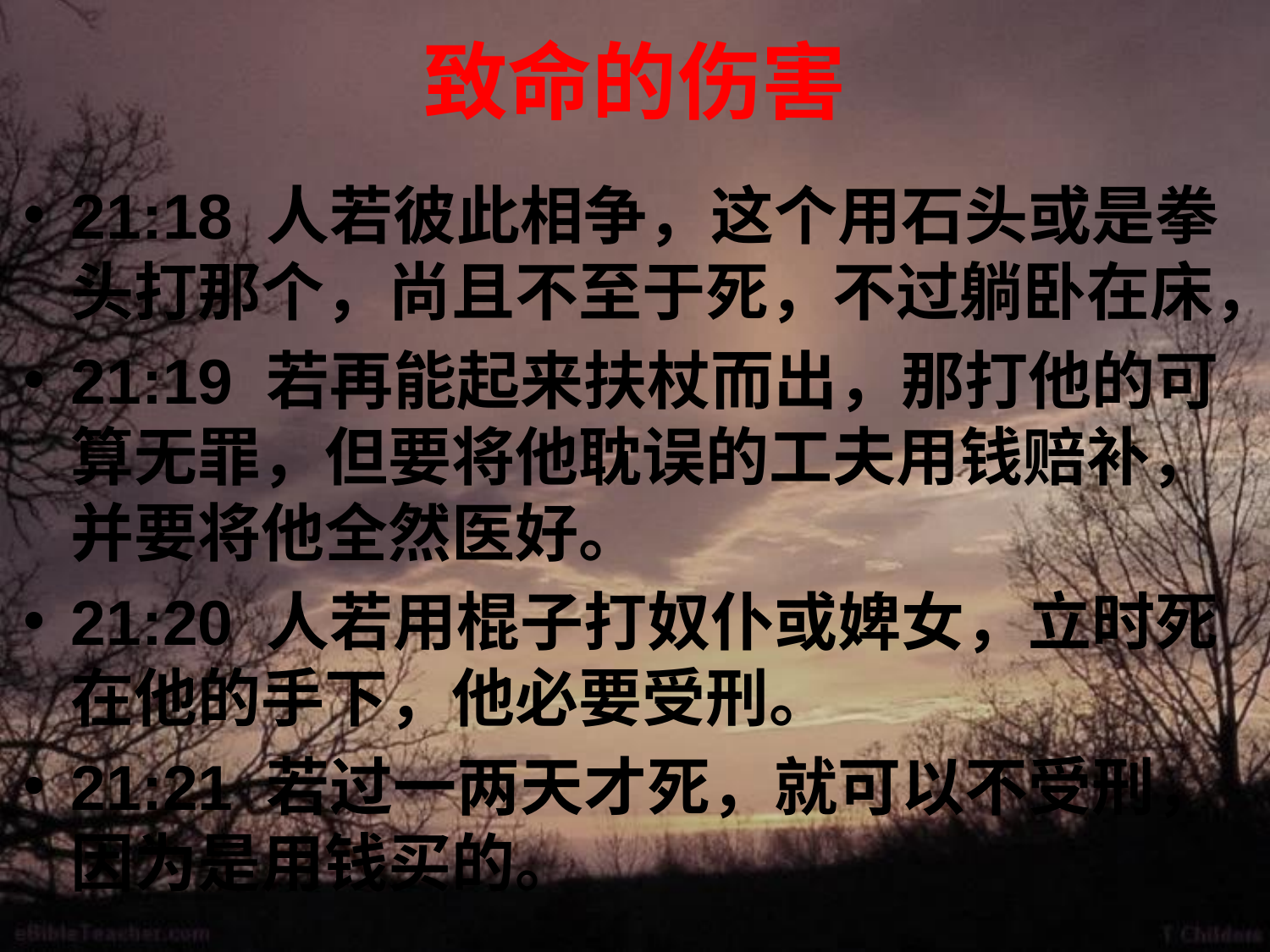

# 致命的伤害
21:18 人若彼此相争，这个用石头或是拳头打那个，尚且不至于死，不过躺卧在床，
21:19 若再能起来扶杖而出，那打他的可算无罪，但要将他耽误的工夫用钱赔补，并要将他全然医好。
21:20 人若用棍子打奴仆或婢女，立时死在他的手下，他必要受刑。
21:21 若过一两天才死，就可以不受刑，因为是用钱买的。